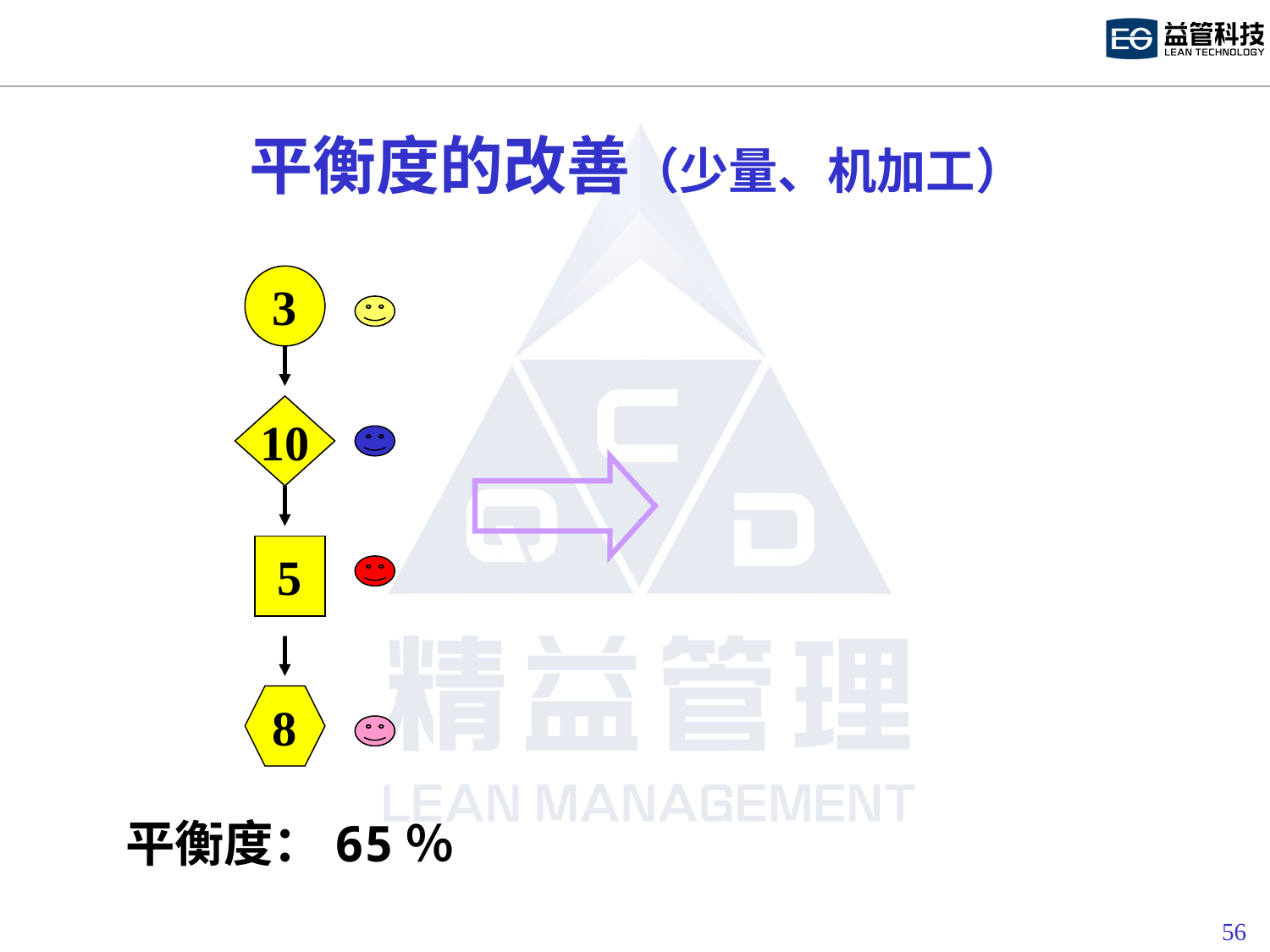

# 平衡度的改善（少量、机加工）
3

10

5

8

平衡度：65％